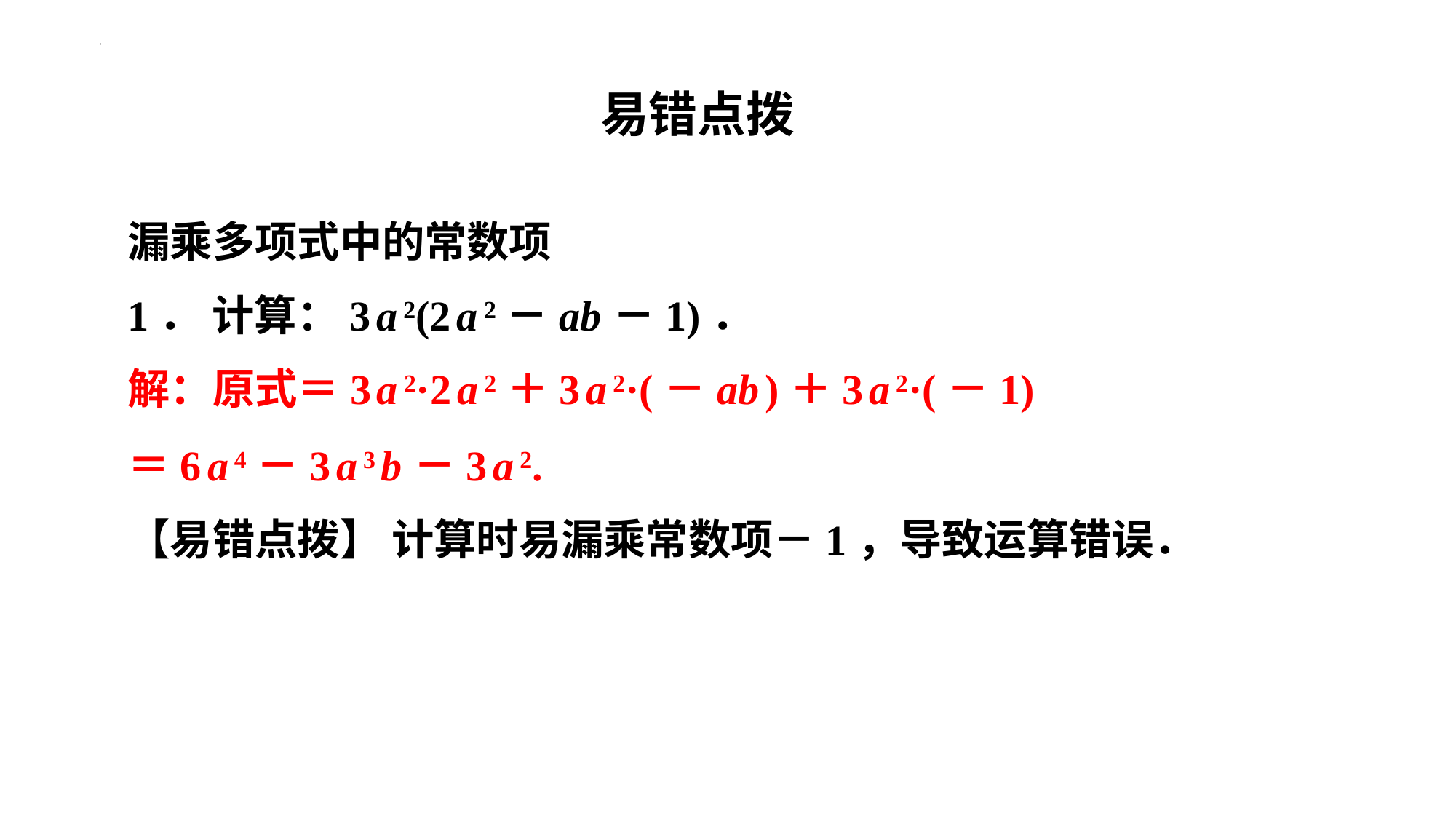

易错点拨
漏乘多项式中的常数项
1． 计算：3 a 2(2 a 2－ ab －1)．
解：原式＝3 a 2·2 a 2＋3 a 2·(－ ab )＋3 a 2·(－1)
＝6 a 4－3 a 3 b －3 a 2.
【易错点拨】 计算时易漏乘常数项－1，导致运算错误．